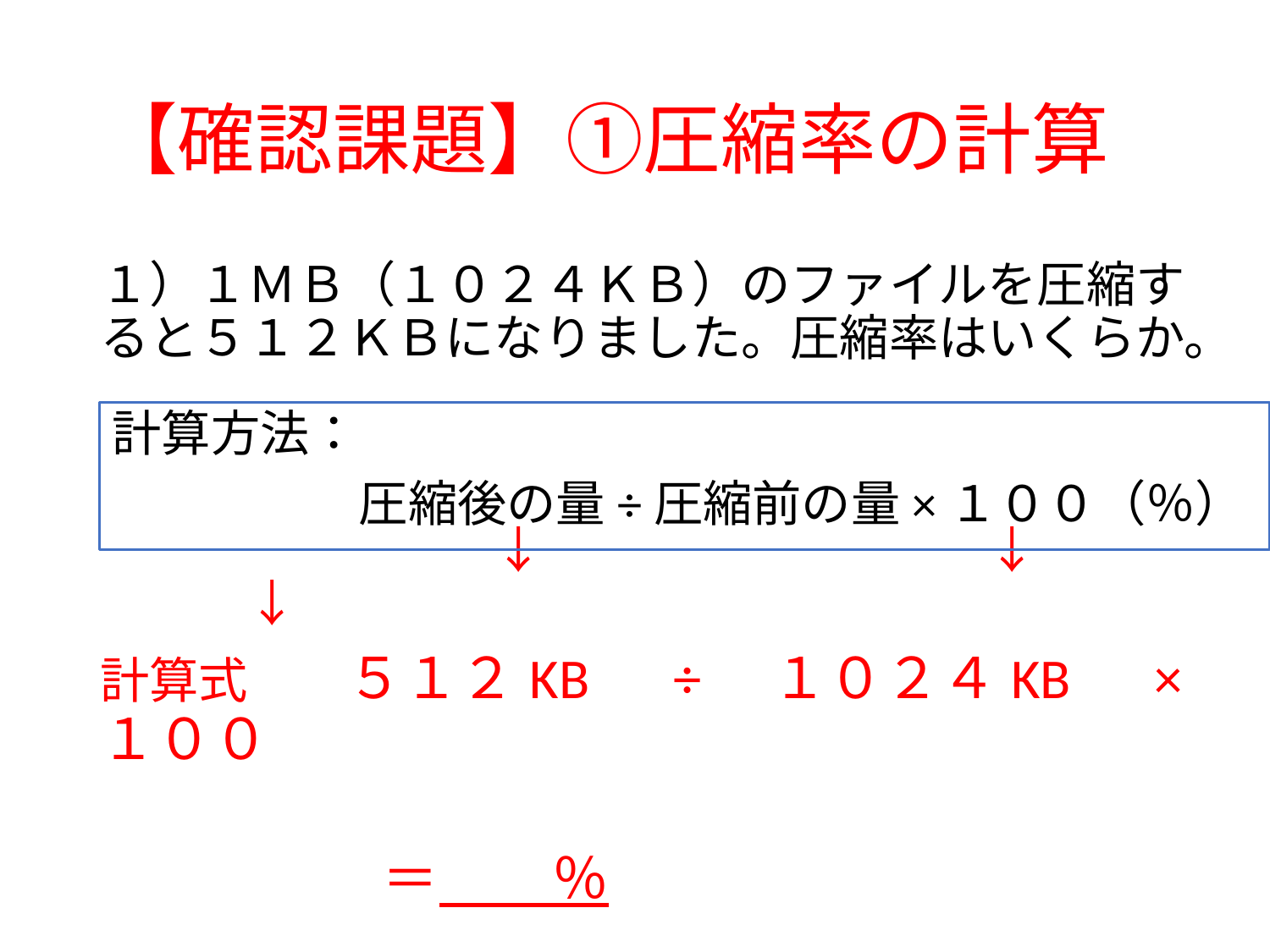

# 【確認課題】①圧縮率の計算
１）１ＭＢ（１０２４ＫＢ）のファイルを圧縮すると５１２ＫＢになりました。圧縮率はいくらか。

　　　　　　　　↓　　　　　　　　　↓　　　　　　↓
計算式　　５１２KB　÷　１０２４KB　×１００
　　　　　　　　　　　　　　　　　　　　　　　　＝　　％

計算方法：
　　　　　圧縮後の量÷圧縮前の量×１００（％）